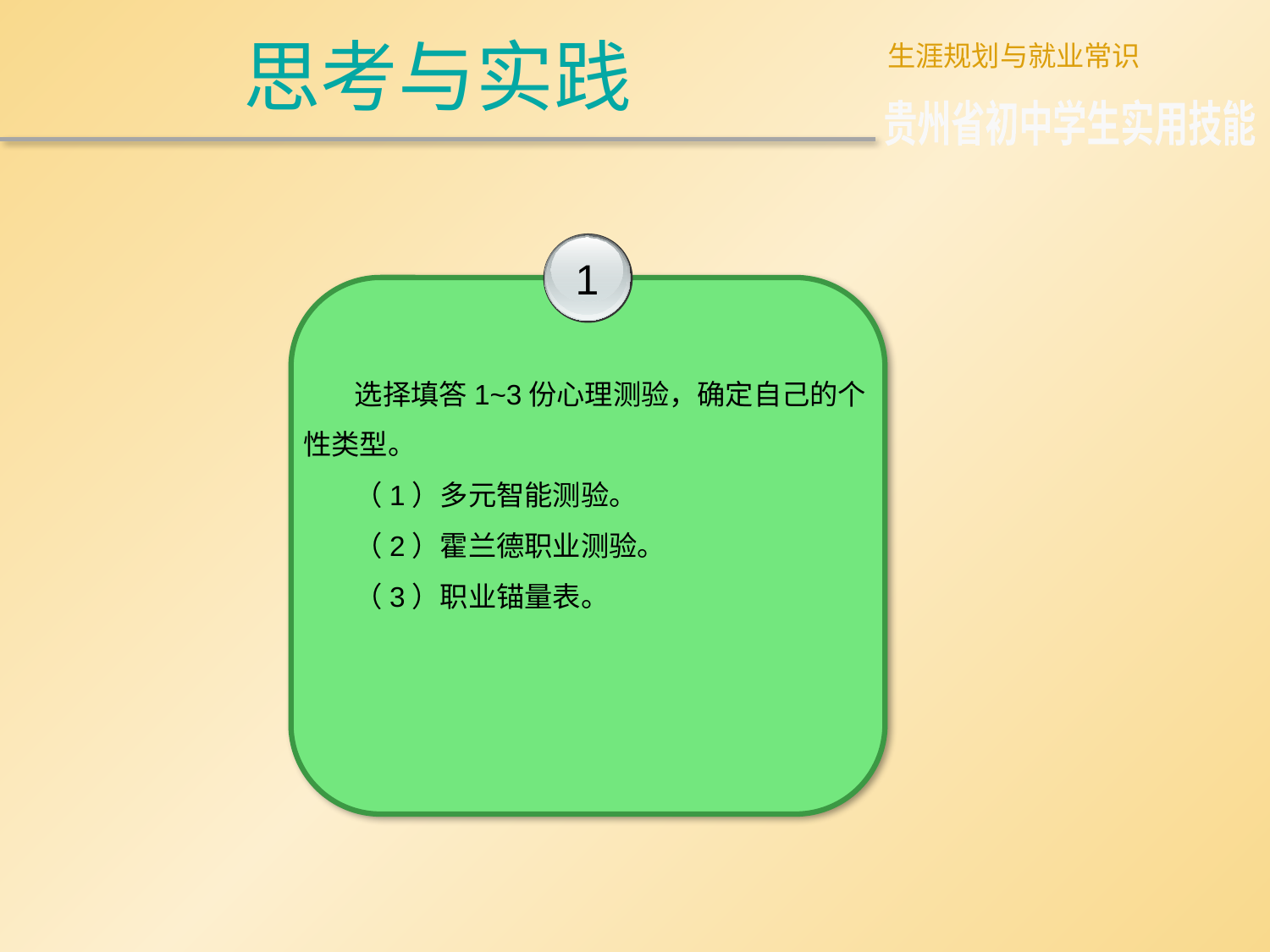

思考与实践
生涯规划与就业常识
贵州省初中学生实用技能

1

       选择填答1~3份心理测验，确定自己的个性类型。
       （1）多元智能测验。
       （2）霍兰德职业测验。
       （3）职业锚量表。